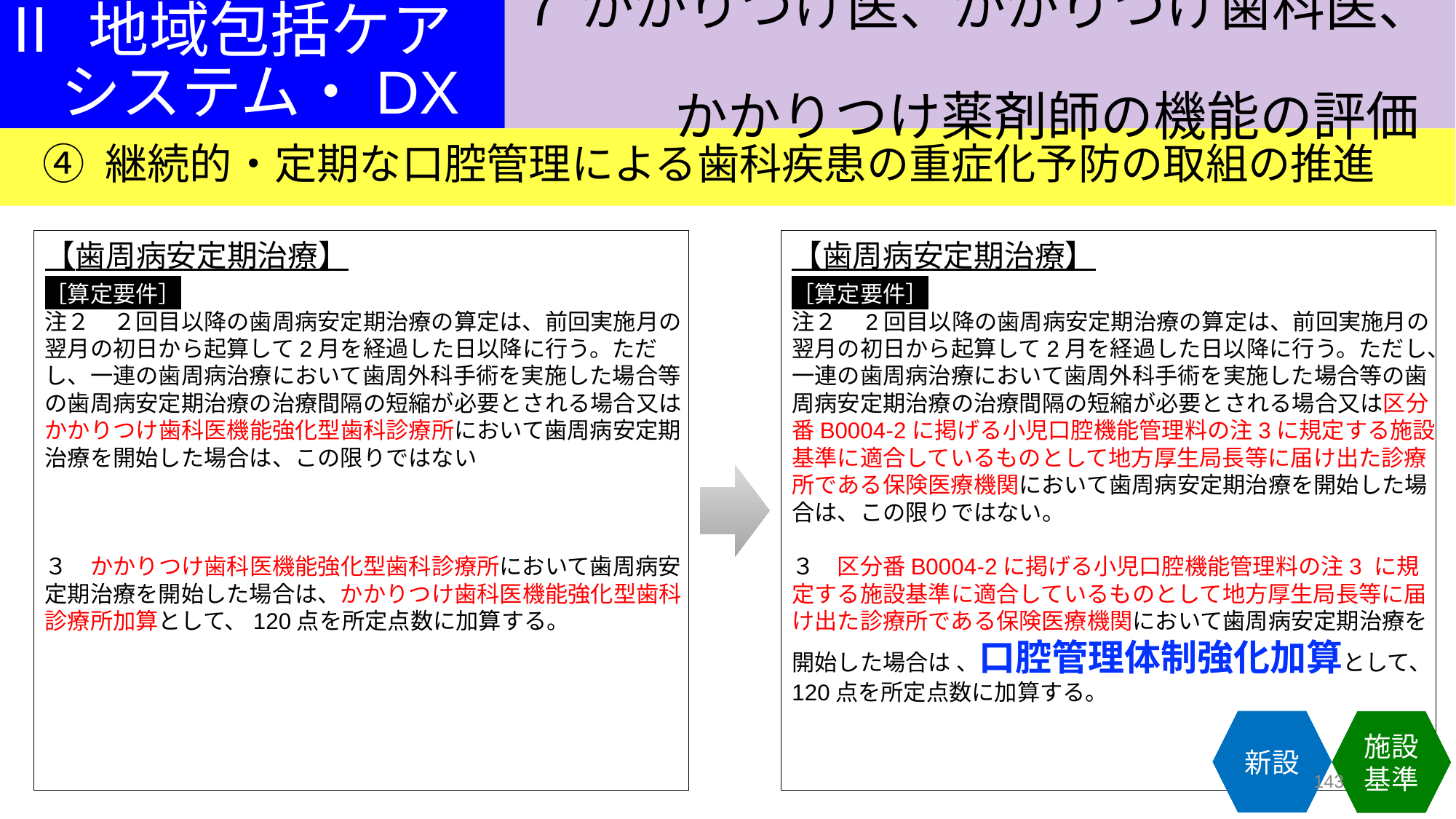

７ かかりつけ医、かかりつけ歯科医、
　　　かかりつけ薬剤師の機能の評価
Ⅱ 地域包括ケア
　システム・DX
④ 継続的・定期な口腔管理による歯科疾患の重症化予防の取組の推進
【歯周病安定期治療】

［算定要件］
注２　２回目以降の歯周病安定期治療の算定は、前回実施月の翌月の初日から起算して2月を経過した日以降に行う。ただ
し、一連の歯周病治療において歯周外科手術を実施した場合等の歯周病安定期治療の治療間隔の短縮が必要とされる場合又はかかりつけ歯科医機能強化型歯科診療所において歯周病安定期治療を開始した場合は、この限りではない

３　かかりつけ歯科医機能強化型歯科診療所において歯周病安定期治療を開始した場合は、かかりつけ歯科医機能強化型歯科診療所加算として、120点を所定点数に加算する。
【歯周病安定期治療】

［算定要件］
注２　2回目以降の歯周病安定期治療の算定は、前回実施月の翌月の初日から起算して2月を経過した日以降に行う。ただし、一連の歯周病治療において歯周外科手術を実施した場合等の歯周病安定期治療の治療間隔の短縮が必要とされる場合又は区分番B0004-2に掲げる小児口腔機能管理料の注3に規定する施設基準に適合しているものとして地方厚生局長等に届け出た診療所である保険医療機関において歯周病安定期治療を開始した場合は、この限りではない。

３　区分番B0004-2に掲げる小児口腔機能管理料の注3 に規定する施設基準に適合しているものとして地方厚生局長等に届け出た診療所である保険医療機関において歯周病安定期治療を開始した場合は 、口腔管理体制強化加算として、120点を所定点数に加算する。

新設
施設基準
143